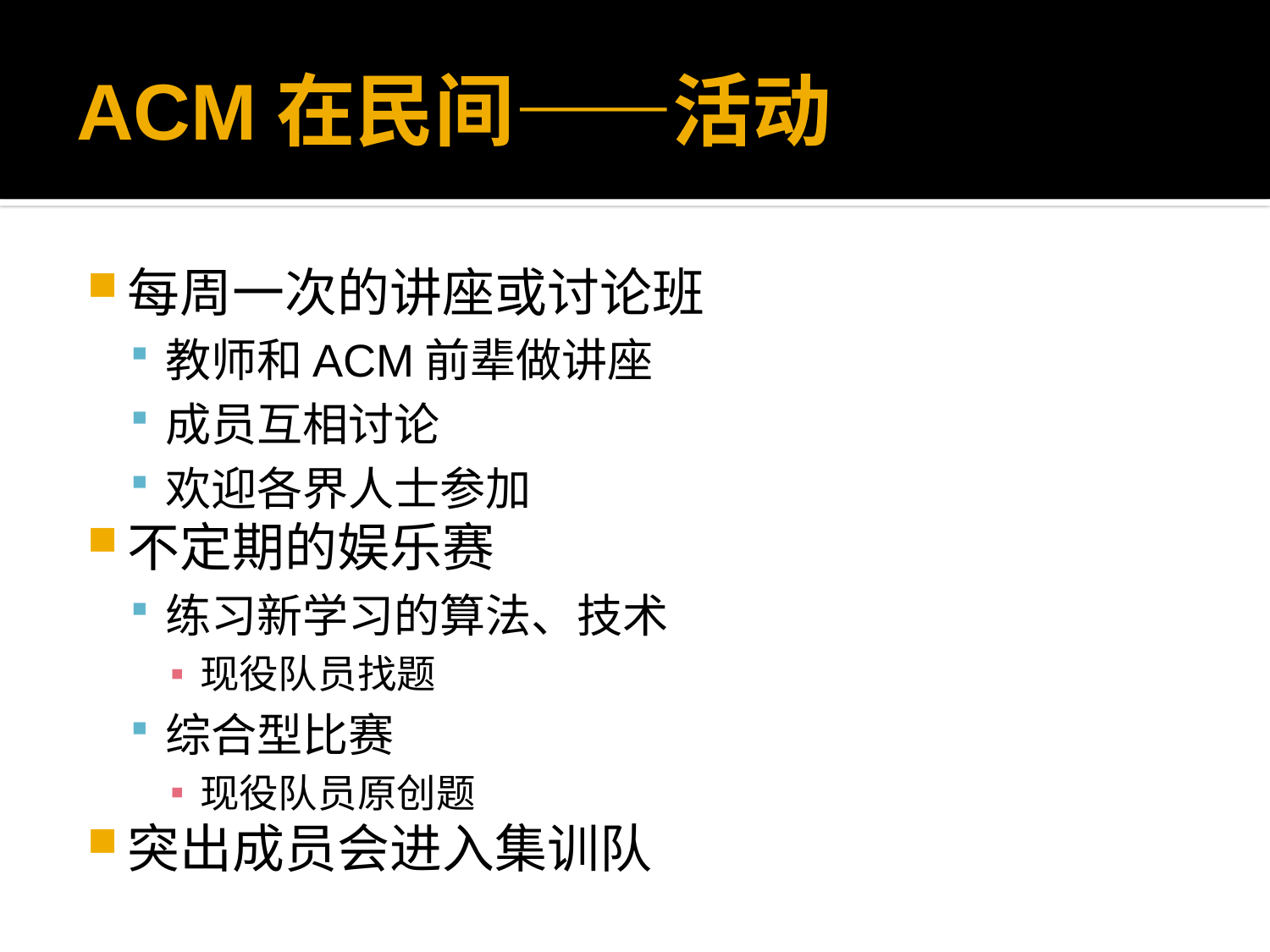

# ACM在民间——活动
每周一次的讲座或讨论班
教师和ACM前辈做讲座
成员互相讨论
欢迎各界人士参加
不定期的娱乐赛
练习新学习的算法、技术
现役队员找题
综合型比赛
现役队员原创题
突出成员会进入集训队